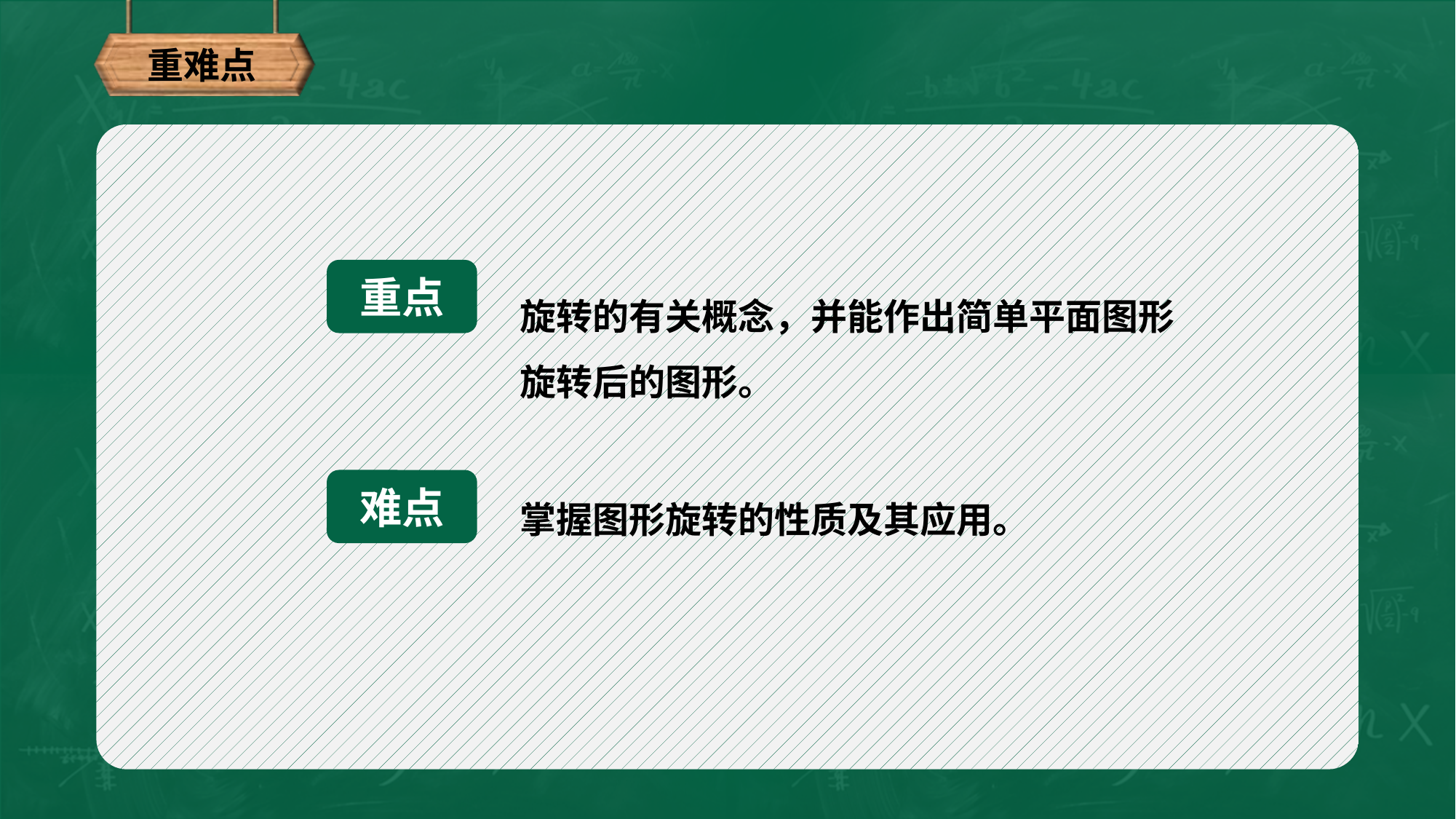

重难点
重点
旋转的有关概念，并能作出简单平面图形旋转后的图形。
难点
掌握图形旋转的性质及其应用。